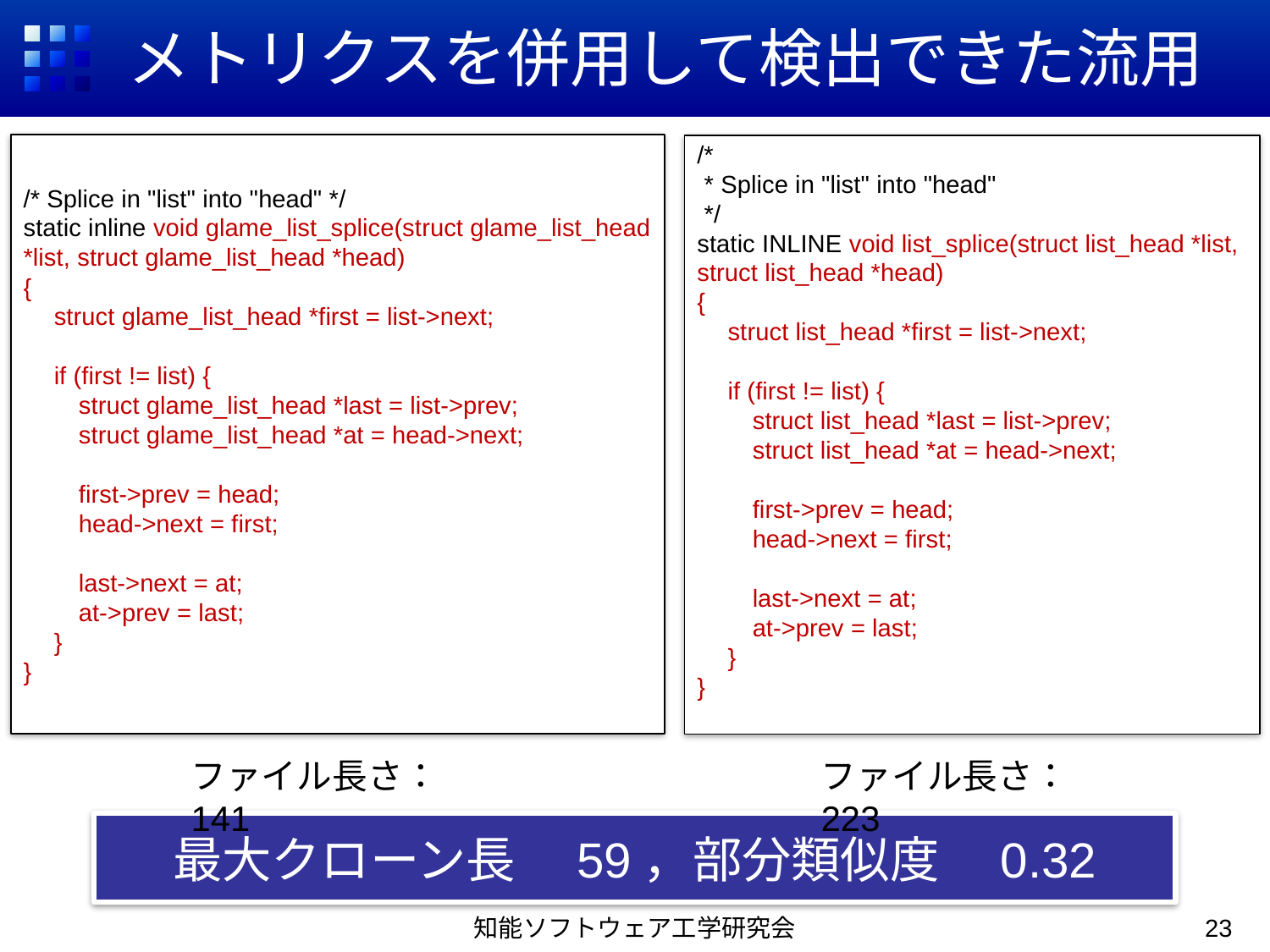

# メトリクスを併用して検出できた流用
/* Splice in "list" into "head" */
static inline void glame_list_splice(struct glame_list_head *list, struct glame_list_head *head)
{
　struct glame_list_head *first = list->next;

　if (first != list) {
　　struct glame_list_head *last = list->prev;
　　struct glame_list_head *at = head->next;

　　first->prev = head;
　　head->next = first;

　　last->next = at;
　　at->prev = last;
　}
}
/*
 * Splice in "list" into "head"
 */
static INLINE void list_splice(struct list_head *list, struct list_head *head)
{
　struct list_head *first = list->next;

　if (first != list) {
　　struct list_head *last = list->prev;
　　struct list_head *at = head->next;

　　first->prev = head;
　　head->next = first;

　　last->next = at;
　　at->prev = last;
　}
}

ファイル長さ：141
ファイル長さ：223
最大クローン長　59，部分類似度　0.32
知能ソフトウェア工学研究会
23